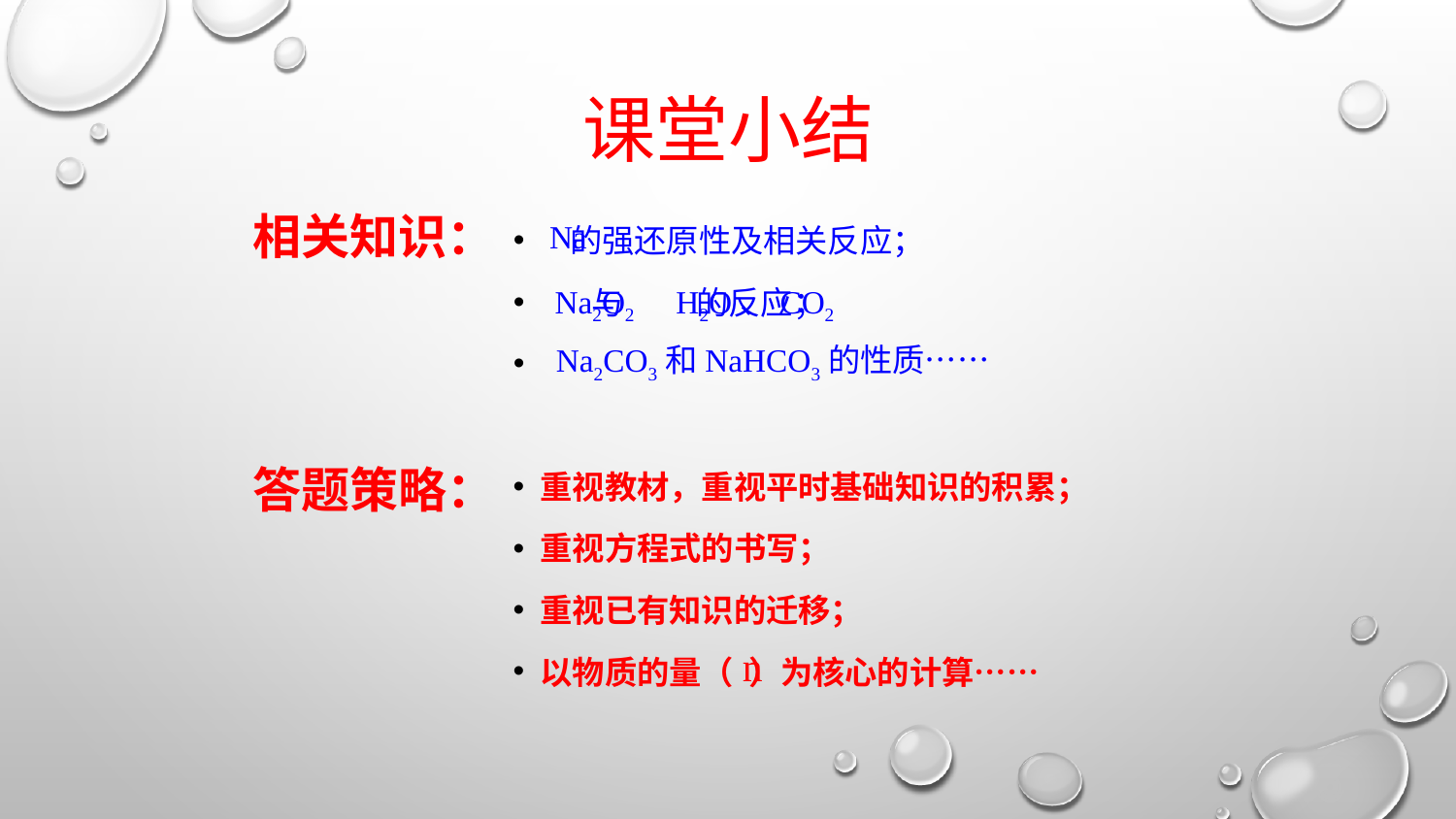

课堂小结
相关知识：
   的强还原性及相关反应；
      与          的反应；

Na
Na2O2         H2O、CO2
Na2CO3和NaHCO3的性质……
重视教材，重视平时基础知识的积累；
重视方程式的书写；
重视已有知识的迁移；
以物质的量（  ）为核心的计算……
答题策略：
n